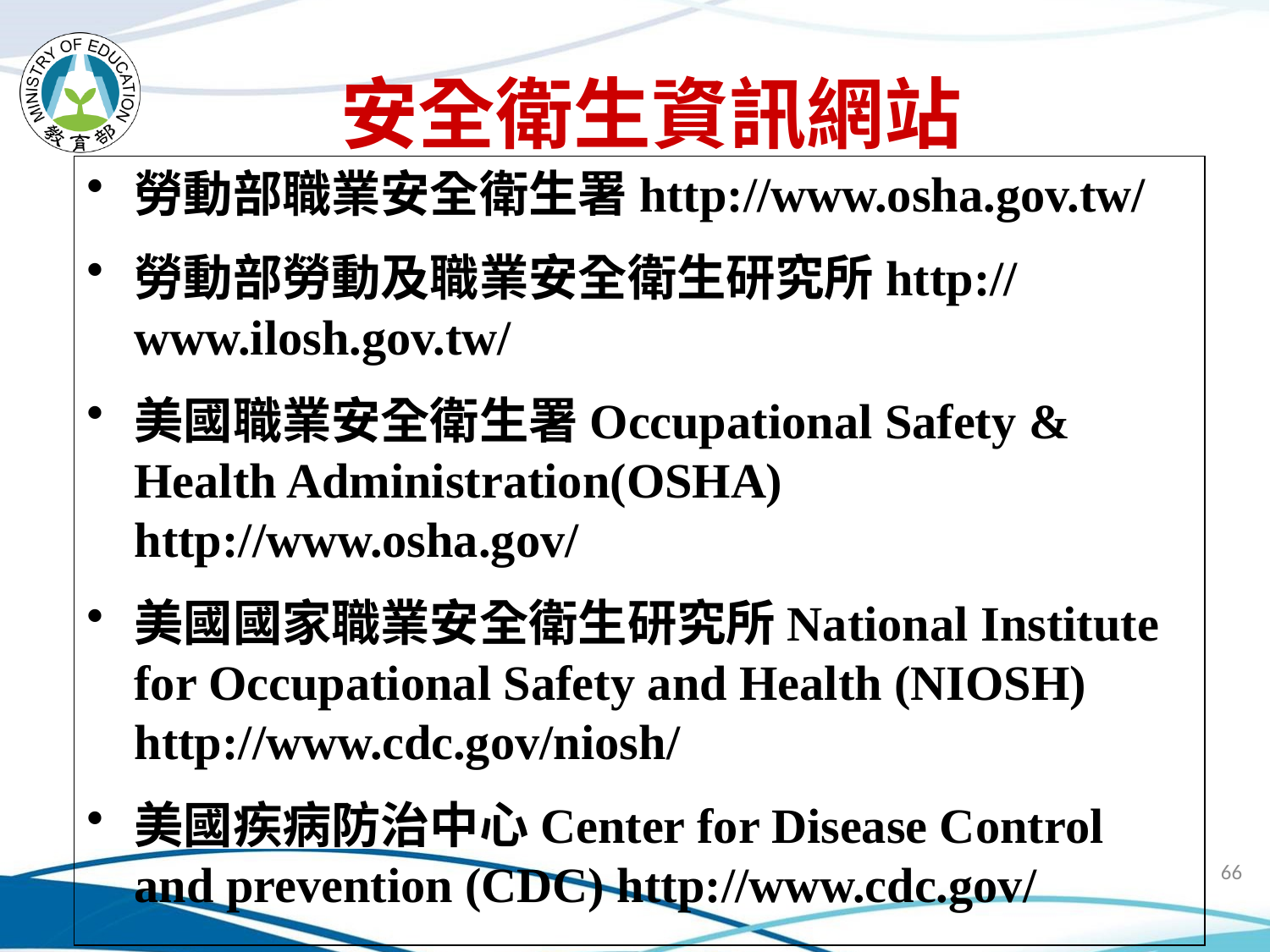

安全衛生資訊網站
勞動部職業安全衛生署http://www.osha.gov.tw/
勞動部勞動及職業安全衛生研究所http://www.ilosh.gov.tw/
美國職業安全衛生署Occupational Safety & Health Administration(OSHA) http://www.osha.gov/
美國國家職業安全衛生研究所National Institute for Occupational Safety and Health (NIOSH) http://www.cdc.gov/niosh/
美國疾病防治中心Center for Disease Control and prevention (CDC) http://www.cdc.gov/
66